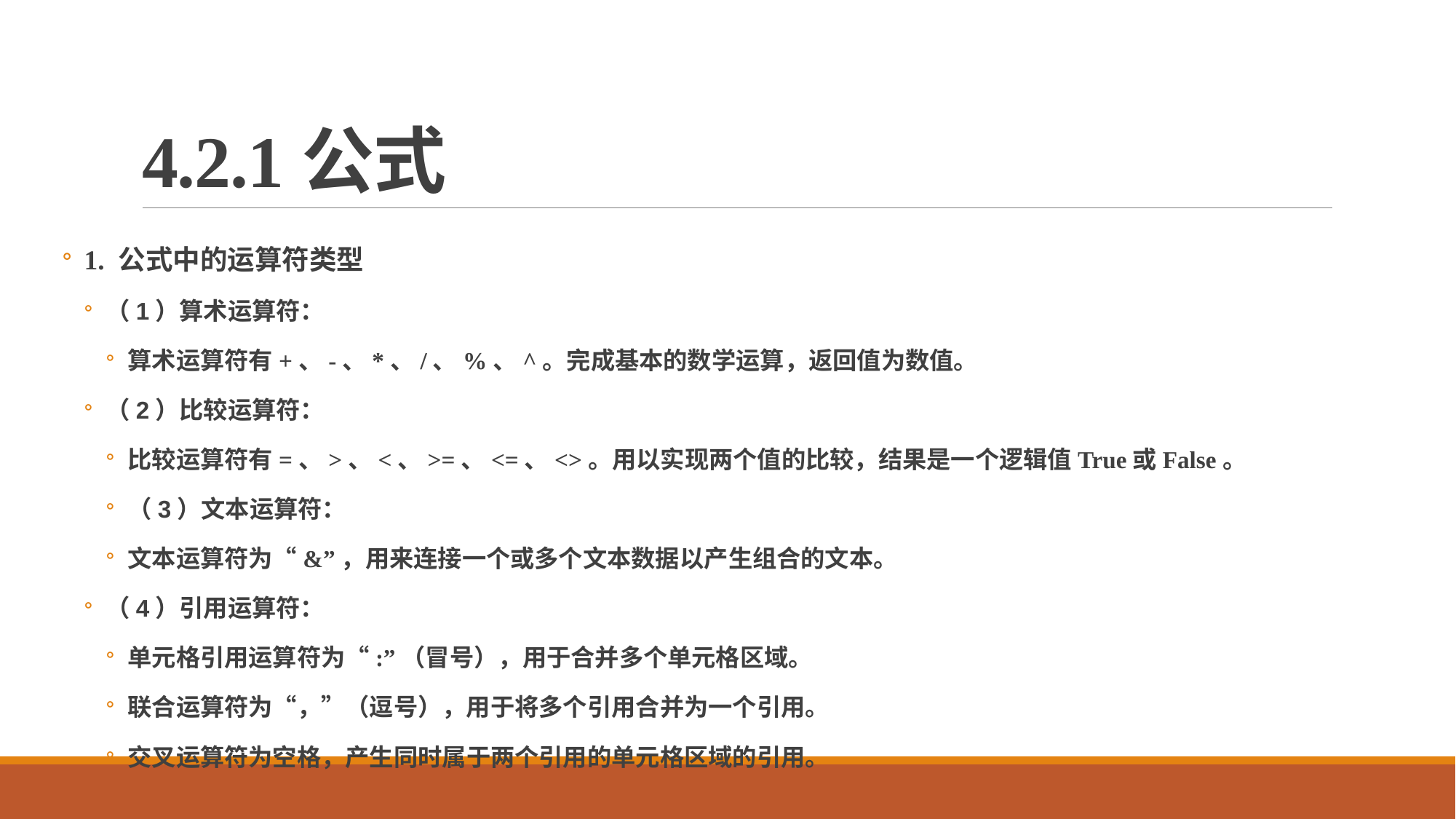

# 4.2.1公式
1. 公式中的运算符类型
（1）算术运算符：
算术运算符有+、-、*、/、%、^。完成基本的数学运算，返回值为数值。
（2）比较运算符：
比较运算符有=、>、<、>=、<=、<>。用以实现两个值的比较，结果是一个逻辑值True或False。
（3）文本运算符：
文本运算符为“&”，用来连接一个或多个文本数据以产生组合的文本。
（4）引用运算符：
单元格引用运算符为“:”（冒号），用于合并多个单元格区域。
联合运算符为“，”（逗号），用于将多个引用合并为一个引用。
交叉运算符为空格，产生同时属于两个引用的单元格区域的引用。